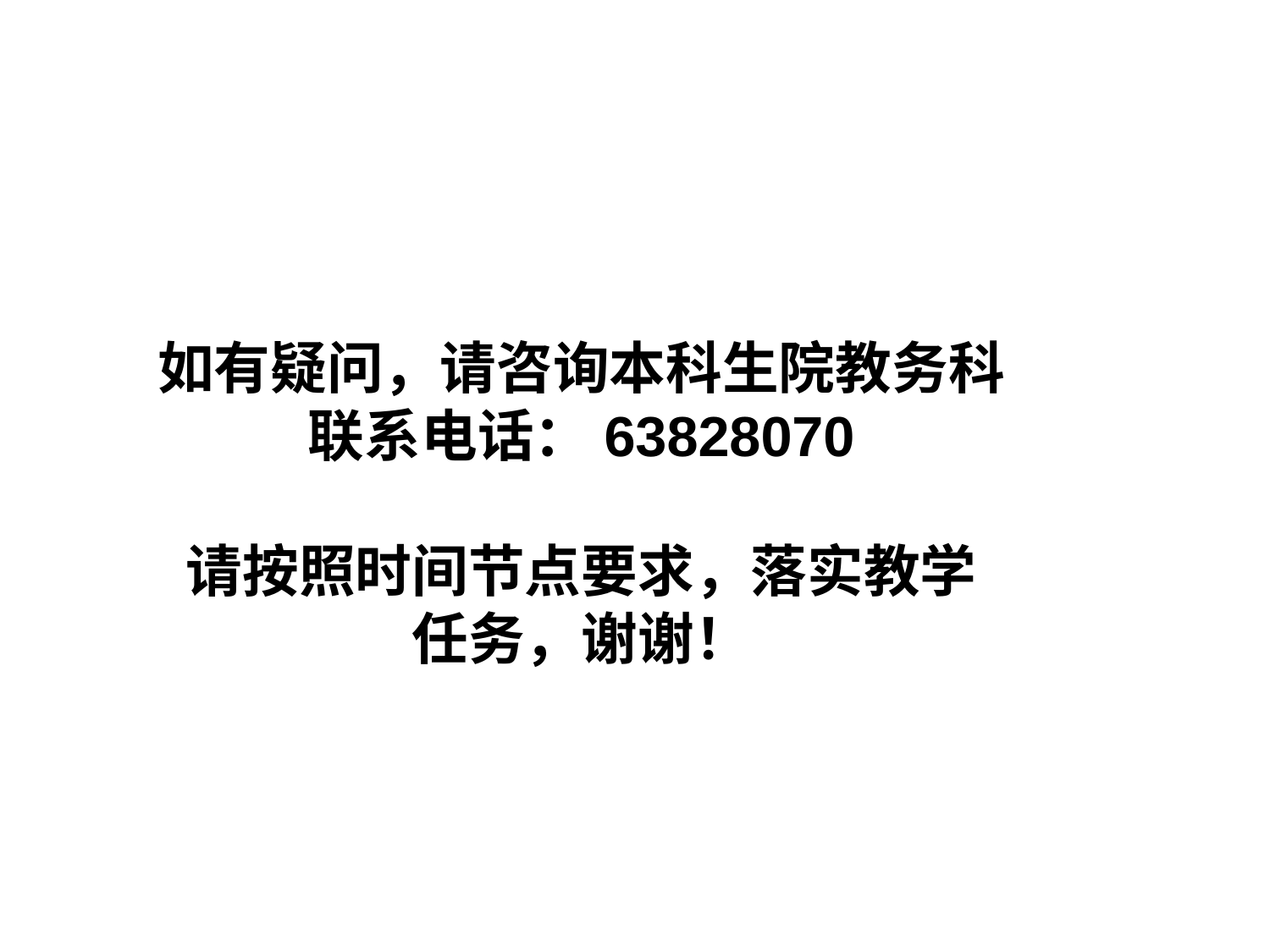

如有疑问，请咨询本科生院教务科
联系电话：63828070

请按照时间节点要求，落实教学
任务，谢谢！